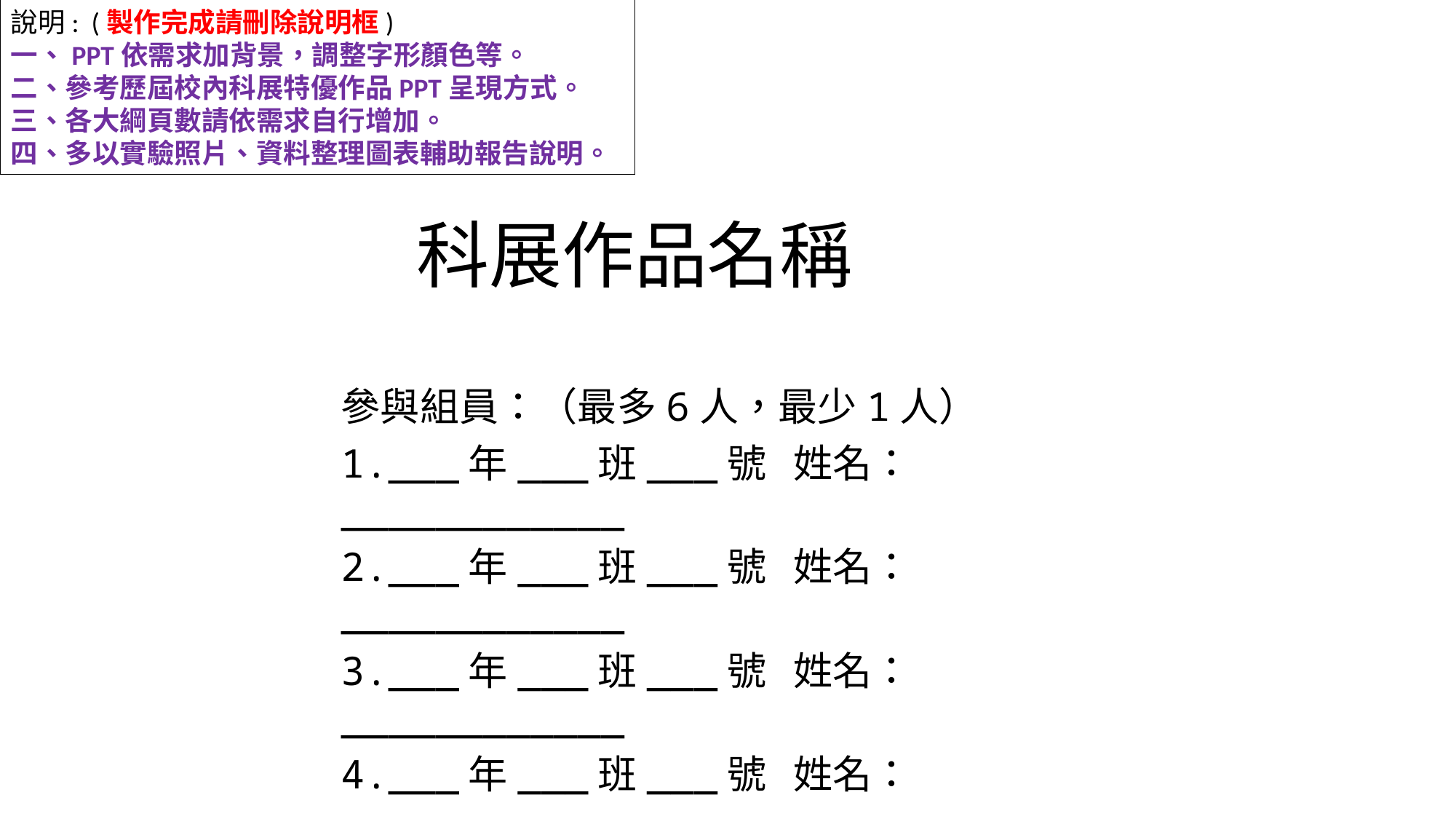

說明:  (製作完成請刪除說明框)
一、PPT依需求加背景，調整字形顏色等。
二、參考歷屆校內科展特優作品PPT呈現方式。
三、各大綱頁數請依需求自行增加。
四、多以實驗照片、資料整理圖表輔助報告說明。
科展作品名稱
參與組員：（最多6人，最少1人）
1.___年___班___號   姓名：____________
2.___年___班___號   姓名：____________
3.___年___班___號   姓名：____________
4.___年___班___號   姓名：____________
5.___年___班___號   姓名：____________
6.___年___班___號   姓名：____________